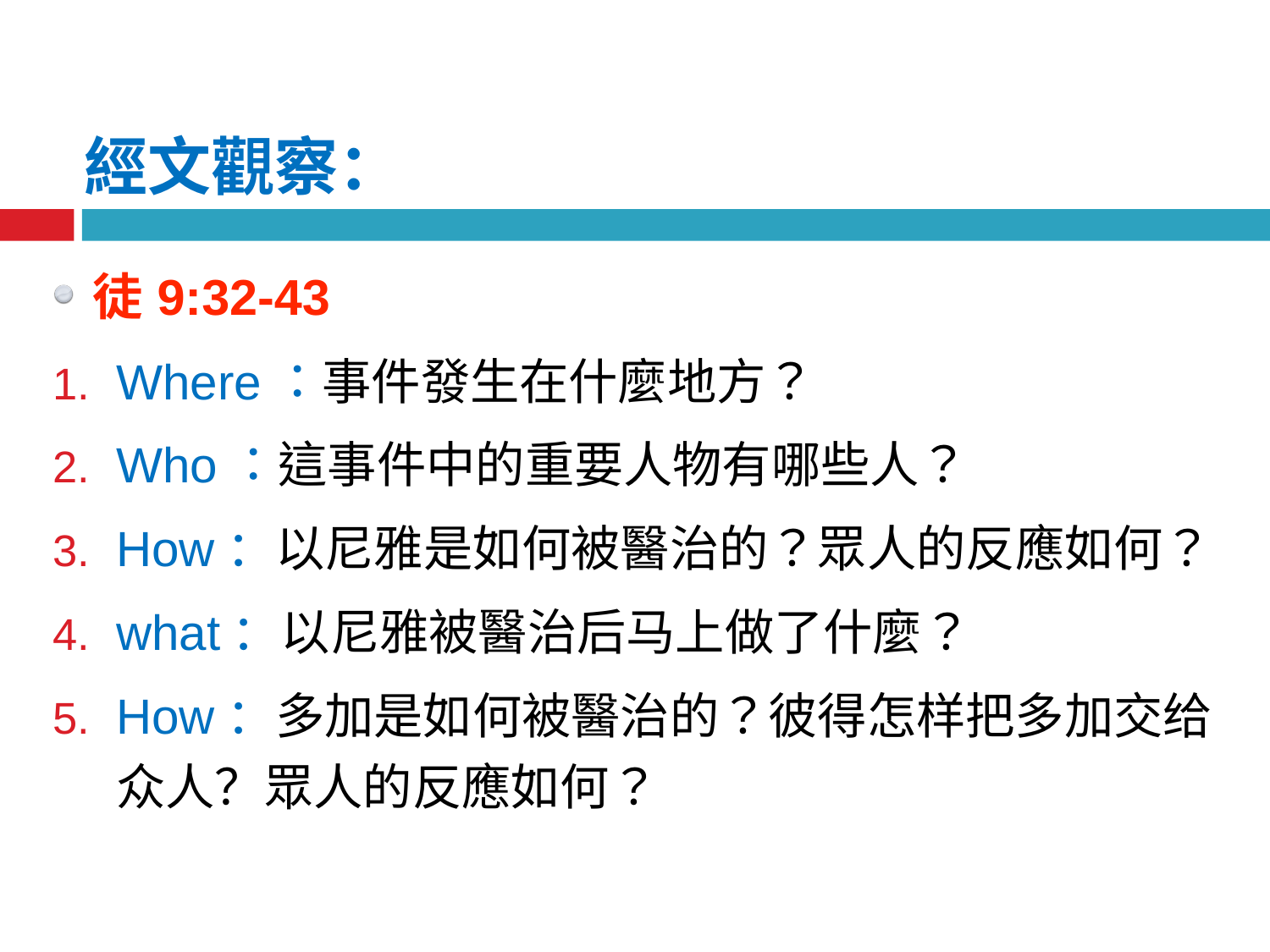

經文觀察：
徒9:32-43
Where：事件發生在什麼地方？
Who：這事件中的重要人物有哪些人？
How：以尼雅是如何被醫治的？眾人的反應如何？
what：以尼雅被醫治后马上做了什麼？
How：多加是如何被醫治的？彼得怎样把多加交给众人？眾人的反應如何？